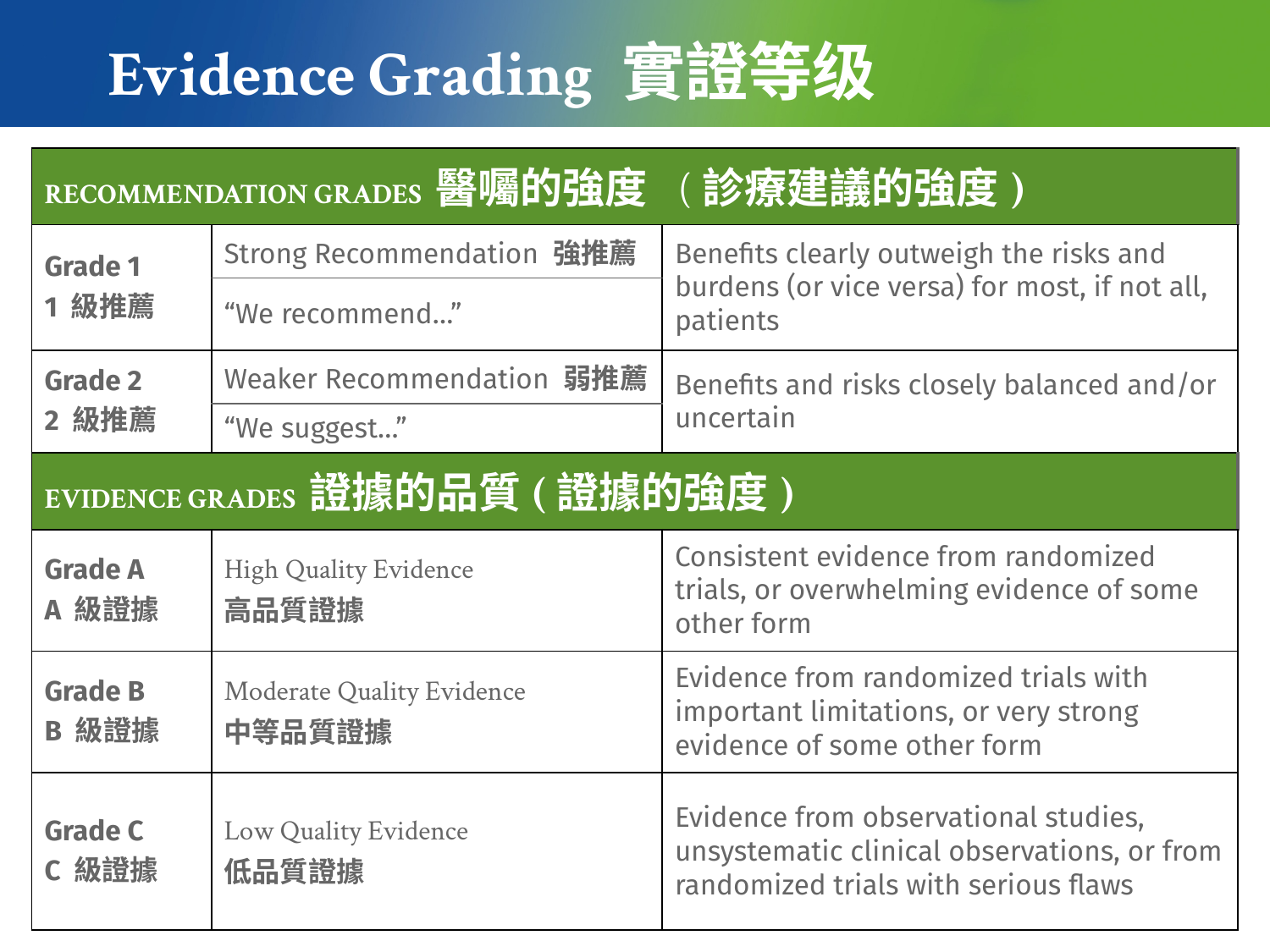

# Evidence Grading 實證等级
| RECOMMENDATION GRADES 醫囑的強度 (診療建議的強度) |  |  |
| --- | --- | --- |
| Grade 1 1 級推薦 | Strong Recommendation 強推薦 | Benefits clearly outweigh the risks and burdens (or vice versa) for most, if not all, patients |
|  | “We recommend…” |  |
| Grade 2 2 級推薦 | Weaker Recommendation 弱推薦 | Benefits and risks closely balanced and/or uncertain |
|  | “We suggest…” |  |
| EVIDENCE GRADES 證據的品質(證據的強度) |  |  |
| Grade A A 級證據 | High Quality Evidence 高品質證據 | Consistent evidence from randomized trials, or overwhelming evidence of some other form |
| Grade B B 級證據 | Moderate Quality Evidence 中等品質證據 | Evidence from randomized trials with important limitations, or very strong evidence of some other form |
| Grade C C 級證據 | Low Quality Evidence 低品質證據 | Evidence from observational studies, unsystematic clinical observations, or from randomized trials with serious flaws |

9